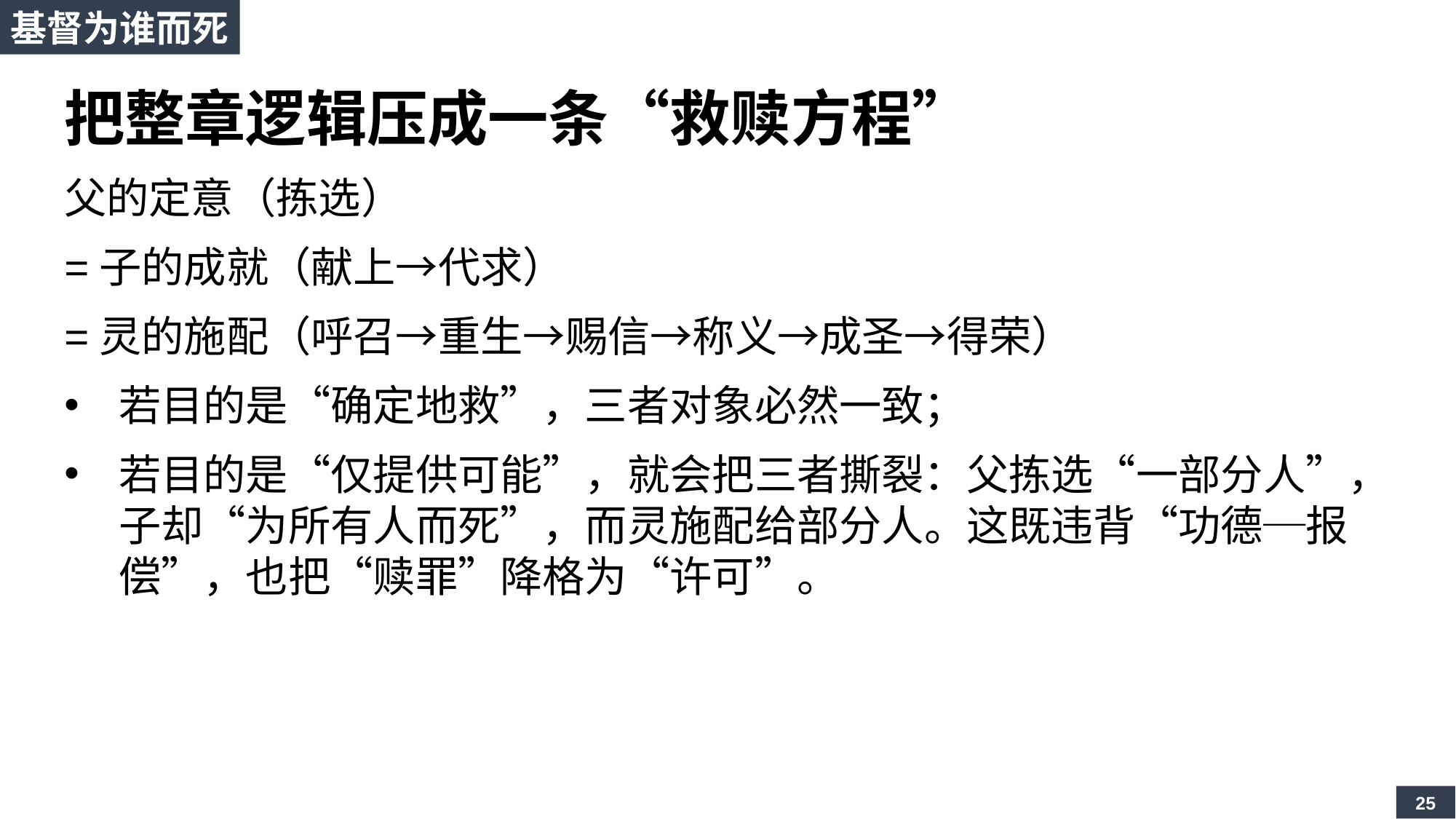

基督为谁而死
把整章逻辑压成一条“救赎方程”
父的定意（拣选）
=子的成就（献上→代求）
=灵的施配（呼召→重生→赐信→称义→成圣→得荣）
若目的是“确定地救”，三者对象必然一致；
若目的是“仅提供可能”，就会把三者撕裂：父拣选“一部分人”，子却“为所有人而死”，而灵施配给部分人。这既违背“功德─报偿”，也把“赎罪”降格为“许可”。
25